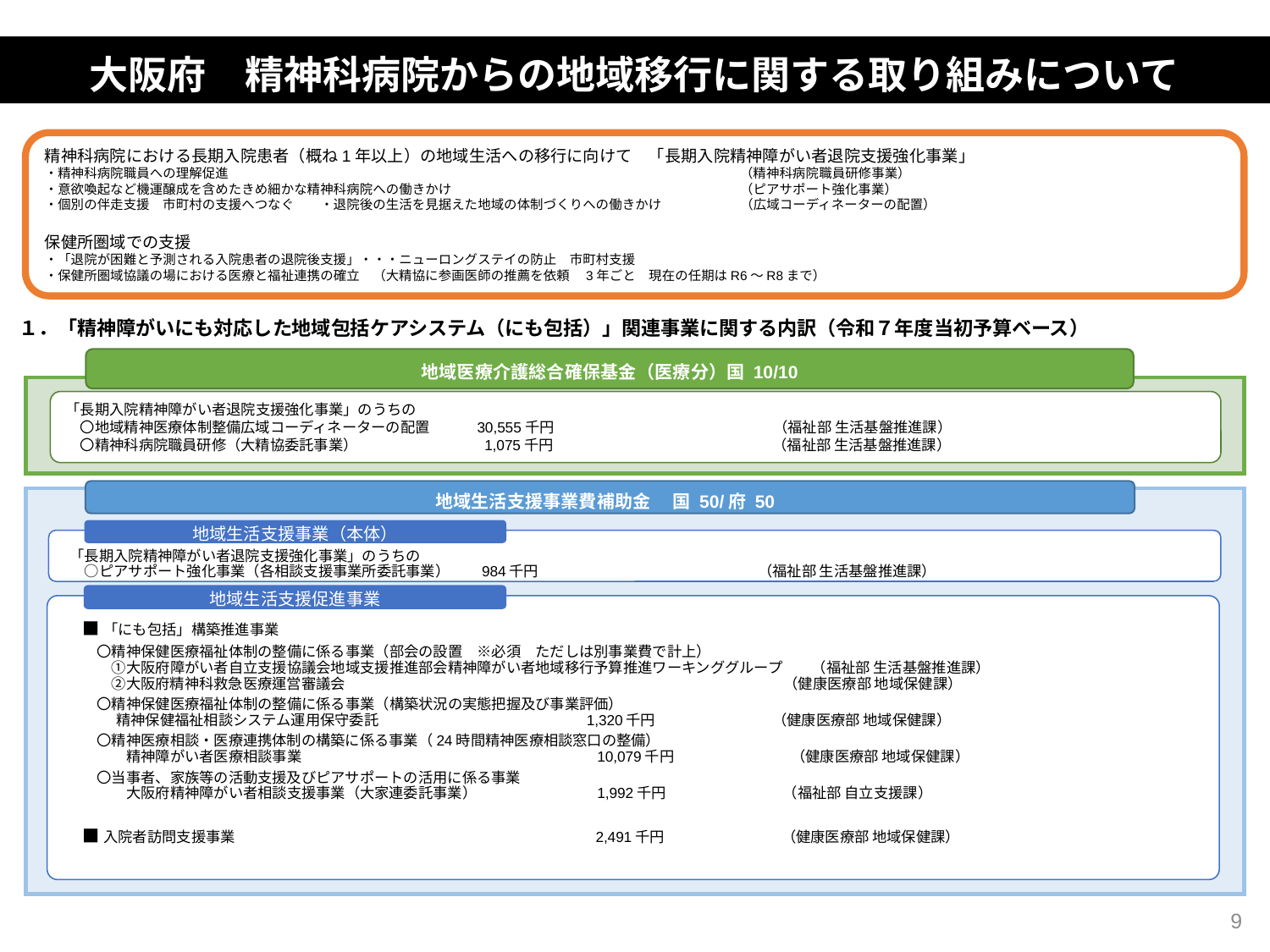

大阪府　精神科病院からの地域移行に関する取り組みについて
精神科病院における長期入院患者（概ね1年以上）の地域生活への移行に向けて　「長期入院精神障がい者退院支援強化事業」
・精神科病院職員への理解促進　　　　　　　　　　　　　　　　　　　　　　　　　　　　　　　　　　　　　　　（精神科病院職員研修事業）
・意欲喚起など機運醸成を含めたきめ細かな精神科病院への働きかけ　　　　　　　　　　　　　　　　　　　　　　（ピアサポート強化事業）
・個別の伴走支援　市町村の支援へつなぐ　　・退院後の生活を見据えた地域の体制づくりへの働きかけ　　　　　　（広域コーディネーターの配置）

保健所圏域での支援
・「退院が困難と予測される入院患者の退院後支援」・・・ニューロングステイの防止　市町村支援
・保健所圏域協議の場における医療と福祉連携の確立　（大精協に参画医師の推薦を依頼　3年ごと　現在の任期はR6～R8まで）
　１．「精神障がいにも対応した地域包括ケアシステム（にも包括）」関連事業に関する内訳（令和７年度当初予算ベース）

地域医療介護総合確保基金（医療分）国 10/10

「長期入院精神障がい者退院支援強化事業」のうちの
　〇地域精神医療体制整備広域コーディネーターの配置　　　30,555千円　　　　　　　　　　　　　　　（福祉部 生活基盤推進課）
　〇精神科病院職員研修（大精協委託事業）　　　　　　　　  1,075千円　　　　　　　　　　　　　　　（福祉部 生活基盤推進課）

地域生活支援事業費補助金　 国 50/府 50

「長期入院精神障がい者退院支援強化事業」のうちの
　○ピアサポート強化事業（各相談支援事業所委託事業）         984千円　　　　　　　　　　　　　　　（福祉部 生活基盤推進課）
地域生活支援事業（本体）

地域生活支援促進事業

■「にも包括」構築推進事業
　〇精神保健医療福祉体制の整備に係る事業（部会の設置　※必須　ただしは別事業費で計上）　
　　①大阪府障がい者自立支援協議会地域支援推進部会精神障がい者地域移行予算推進ワーキンググループ　　（福祉部 生活基盤推進課）
　　②大阪府精神科救急医療運営審議会　　　　　　　　　　　　　　　　　　　　　　　　　　　　　　（健康医療部 地域保健課）
　〇精神保健医療福祉体制の整備に係る事業（構築状況の実態把握及び事業評価）
      　精神保健福祉相談システム運用保守委託　　　　　　　　　　　　　　1,320千円　　　　　　　　（健康医療部 地域保健課）
　〇精神医療相談・医療連携体制の構築に係る事業（24時間精神医療相談窓口の整備）
　　　精神障がい者医療相談事業　　　　　　　　　　　　　　　　　　　　10,079千円　　　　　　　　（健康医療部 地域保健課）
　〇当事者、家族等の活動支援及びピアサポートの活用に係る事業
　　　大阪府精神障がい者相談支援事業（大家連委託事業）　　　　　　　　1,992千円　　　　　　　　（福祉部 自立支援課）

■入院者訪問支援事業　　　　　　　　　　　　　　　　　　　　　　　　  2,491千円　　　　　　　　（健康医療部 地域保健課）
9